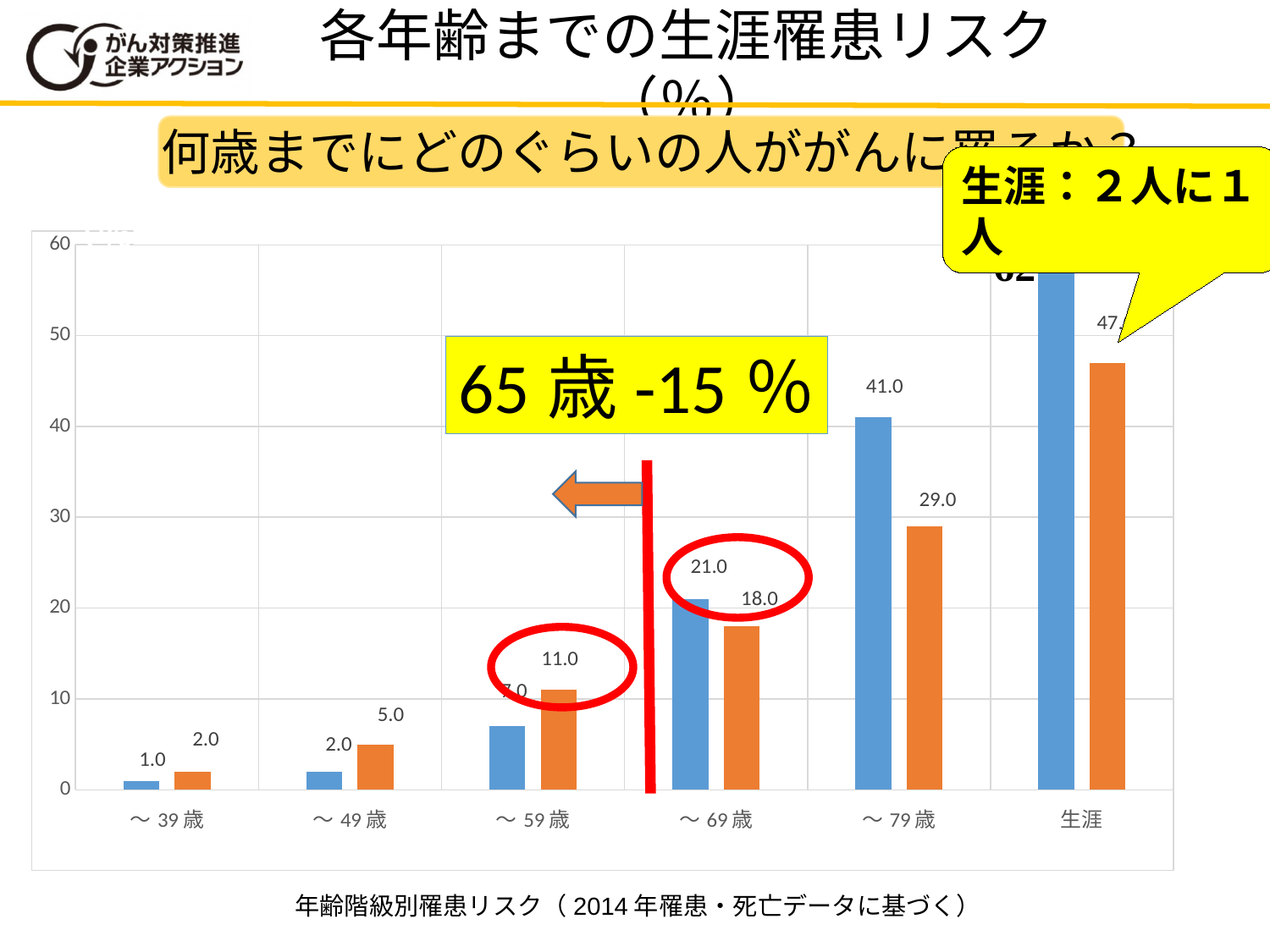

各年齢までの生涯罹患リスク（％）
何歳までにどのぐらいの人ががんに罹るか？

生涯：２人に１人

（％）

### Chart

| Category | 男性 | 女性 |
|---|---|---|
| ～39歳 | 1.0 | 2.0 |
| ～49歳 | 2.0 | 5.0 |
| ～59歳 | 7.0 | 11.0 |
| ～69歳 | 21.0 | 18.0 |
| ～79歳 | 41.0 | 29.0 |
| 生涯 | 62.0 | 47.0 |
65歳-15％

年齢階級別罹患リスク（2014年罹患・死亡データに基づく）